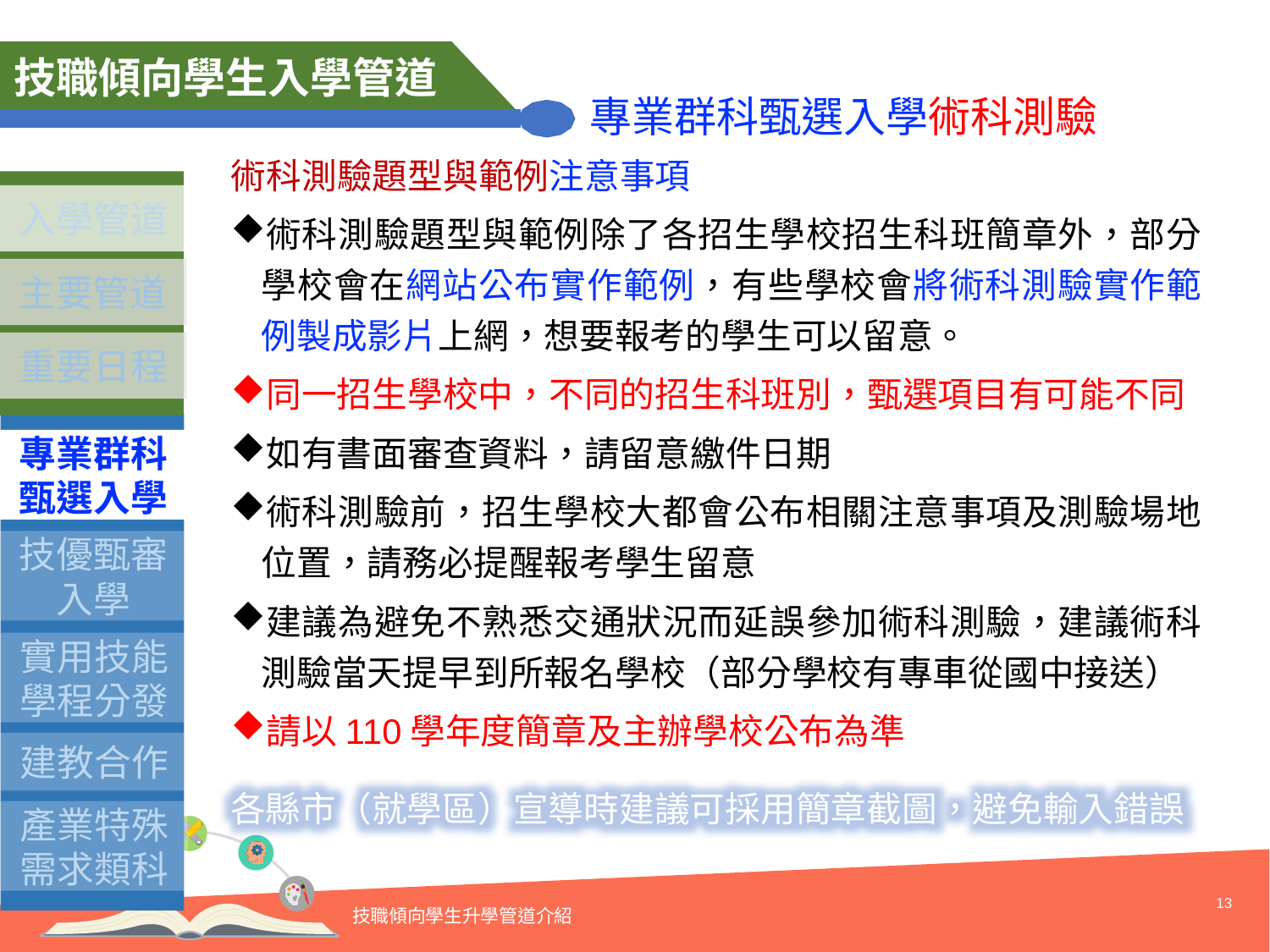

技職傾向學生入學管道

專業群科甄選入學術科測驗
術科測驗題型與範例注意事項
術科測驗題型與範例除了各招生學校招生科班簡章外，部分學校會在網站公布實作範例，有些學校會將術科測驗實作範例製成影片上網，想要報考的學生可以留意。
同一招生學校中，不同的招生科班別，甄選項目有可能不同
如有書面審查資料，請留意繳件日期
術科測驗前，招生學校大都會公布相關注意事項及測驗場地位置，請務必提醒報考學生留意
建議為避免不熟悉交通狀況而延誤參加術科測驗，建議術科測驗當天提早到所報名學校（部分學校有專車從國中接送）
請以110學年度簡章及主辦學校公布為準

入學管道
主要管道
重要日程

專業群科
甄選入學
技優甄審入學
實用技能學程分發
建教合作
產業特殊需求類科
各縣市（就學區）宣導時建議可採用簡章截圖，避免輸入錯誤
13